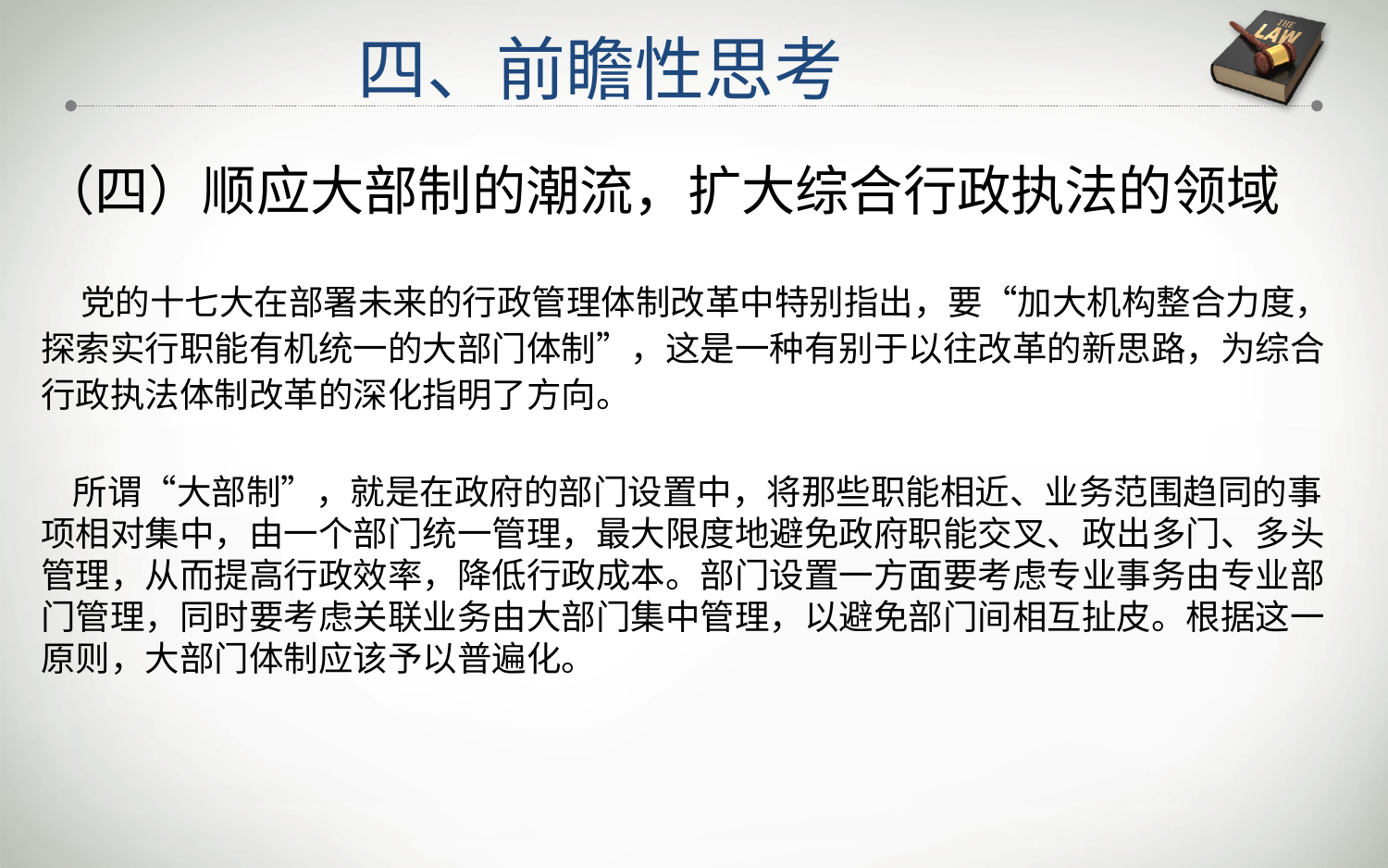

四、前瞻性思考
（四）顺应大部制的潮流，扩大综合行政执法的领域

    党的十七大在部署未来的行政管理体制改革中特别指出，要“加大机构整合力度，探索实行职能有机统一的大部门体制”，这是一种有别于以往改革的新思路，为综合行政执法体制改革的深化指明了方向。

   所谓“大部制”，就是在政府的部门设置中，将那些职能相近、业务范围趋同的事项相对集中，由一个部门统一管理，最大限度地避免政府职能交叉、政出多门、多头管理，从而提高行政效率，降低行政成本。部门设置一方面要考虑专业事务由专业部门管理，同时要考虑关联业务由大部门集中管理，以避免部门间相互扯皮。根据这一原则，大部门体制应该予以普遍化。